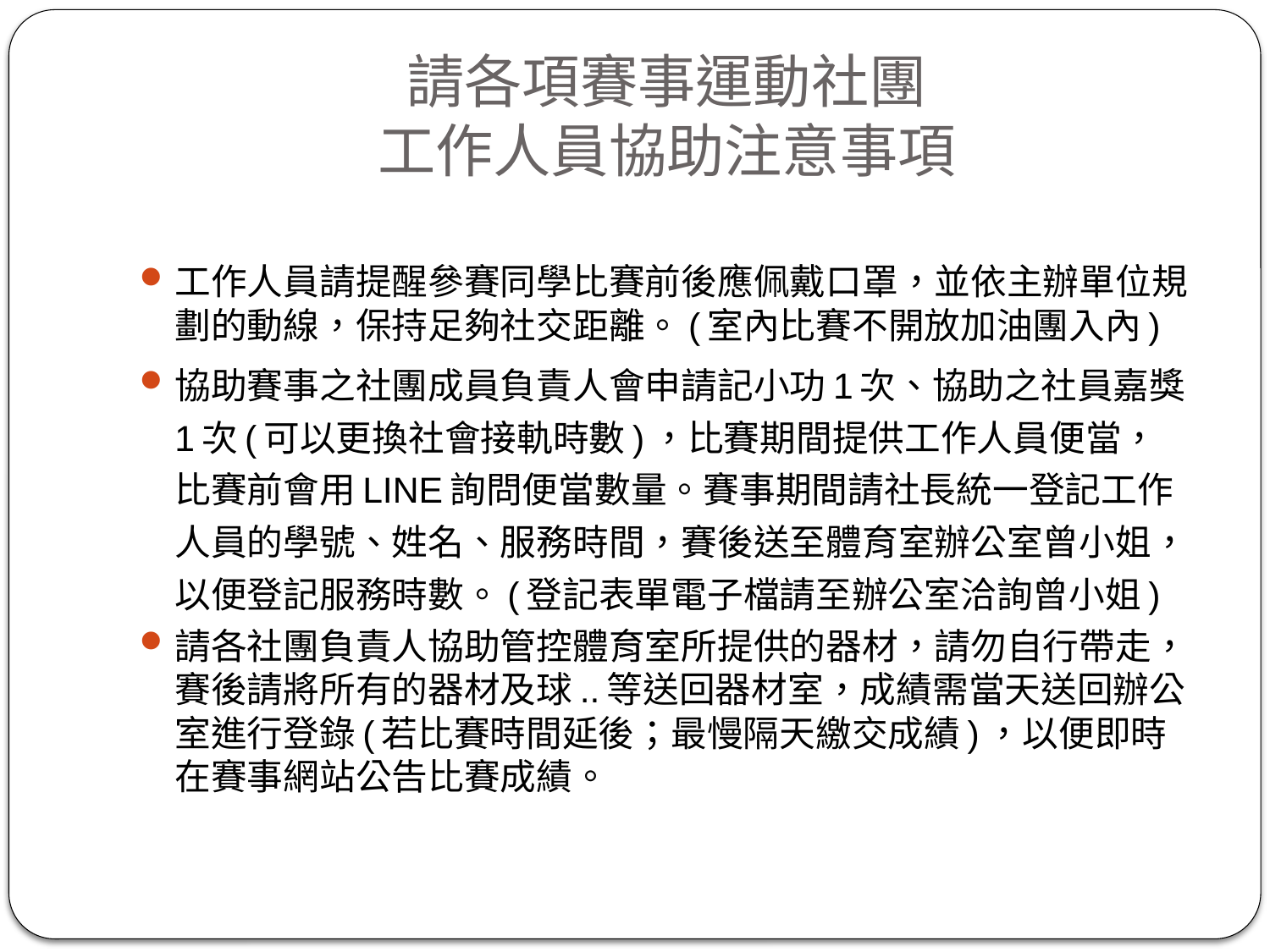

# 請各項賽事運動社團 工作人員協助注意事項

工作人員請提醒參賽同學比賽前後應佩戴口罩，並依主辦單位規劃的動線，保持足夠社交距離。(室內比賽不開放加油團入內)
協助賽事之社團成員負責人會申請記小功1次、協助之社員嘉獎1次(可以更換社會接軌時數)，比賽期間提供工作人員便當，比賽前會用LINE詢問便當數量。賽事期間請社長統一登記工作人員的學號、姓名、服務時間，賽後送至體育室辦公室曾小姐，以便登記服務時數。(登記表單電子檔請至辦公室洽詢曾小姐)
請各社團負責人協助管控體育室所提供的器材，請勿自行帶走，賽後請將所有的器材及球..等送回器材室，成績需當天送回辦公室進行登錄(若比賽時間延後；最慢隔天繳交成績)，以便即時在賽事網站公告比賽成績。